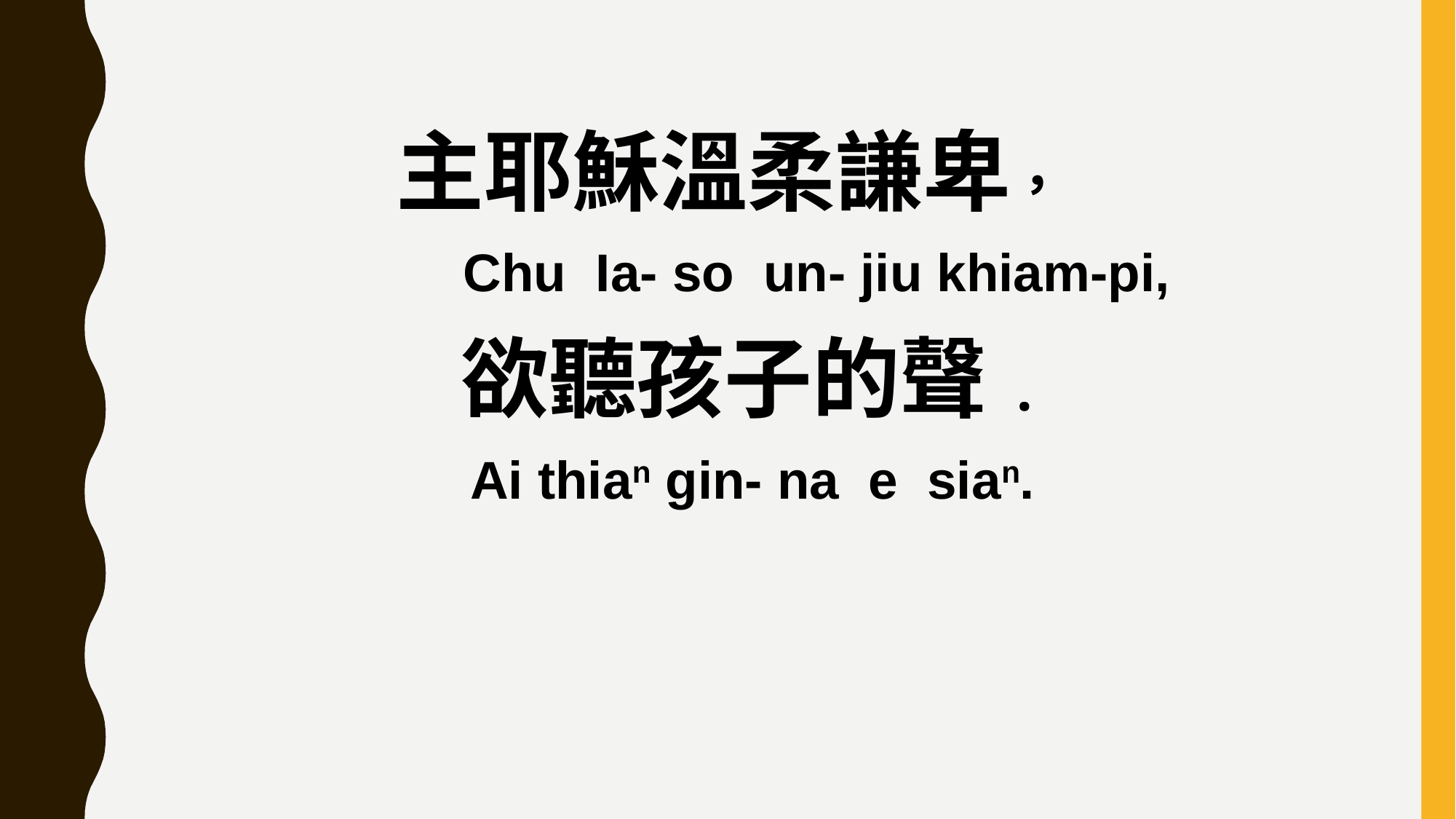

主耶穌溫柔謙卑，
                  Chu  Ia- so  un- jiu khiam-pi,
 欲聽孩子的聲.
   Ai thian gin- na  e  sian.